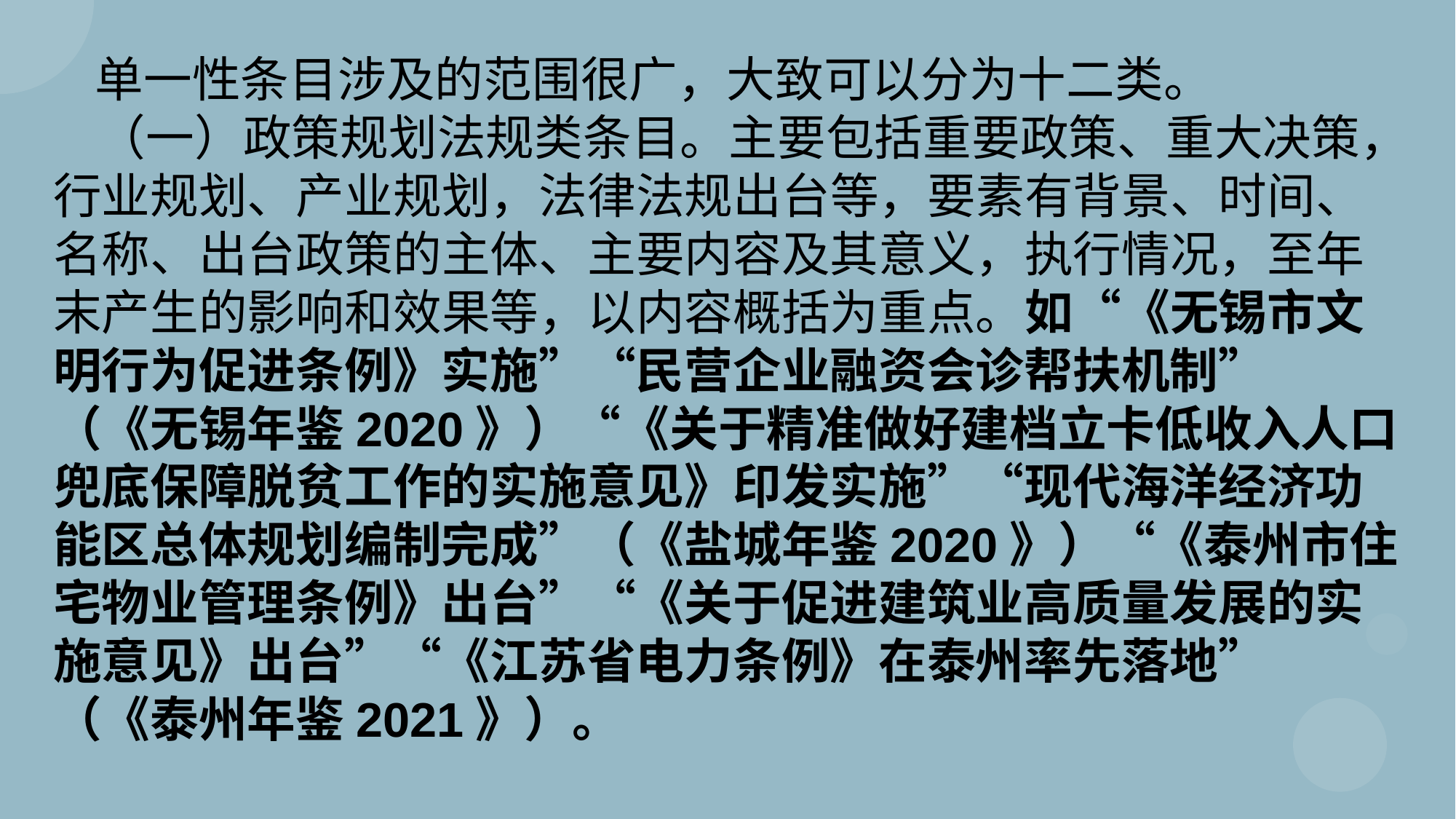

单一性条目涉及的范围很广，大致可以分为十二类。
   （一）政策规划法规类条目。主要包括重要政策、重大决策，行业规划、产业规划，法律法规出台等，要素有背景、时间、名称、出台政策的主体、主要内容及其意义，执行情况，至年末产生的影响和效果等，以内容概括为重点。如“《无锡市文明行为促进条例》实施”“民营企业融资会诊帮扶机制”（《无锡年鉴2020》）“《关于精准做好建档立卡低收入人口兜底保障脱贫工作的实施意见》印发实施”“现代海洋经济功能区总体规划编制完成”（《盐城年鉴2020》）“《泰州市住宅物业管理条例》出台”“《关于促进建筑业高质量发展的实施意见》出台”“《江苏省电力条例》在泰州率先落地”（《泰州年鉴2021》）。